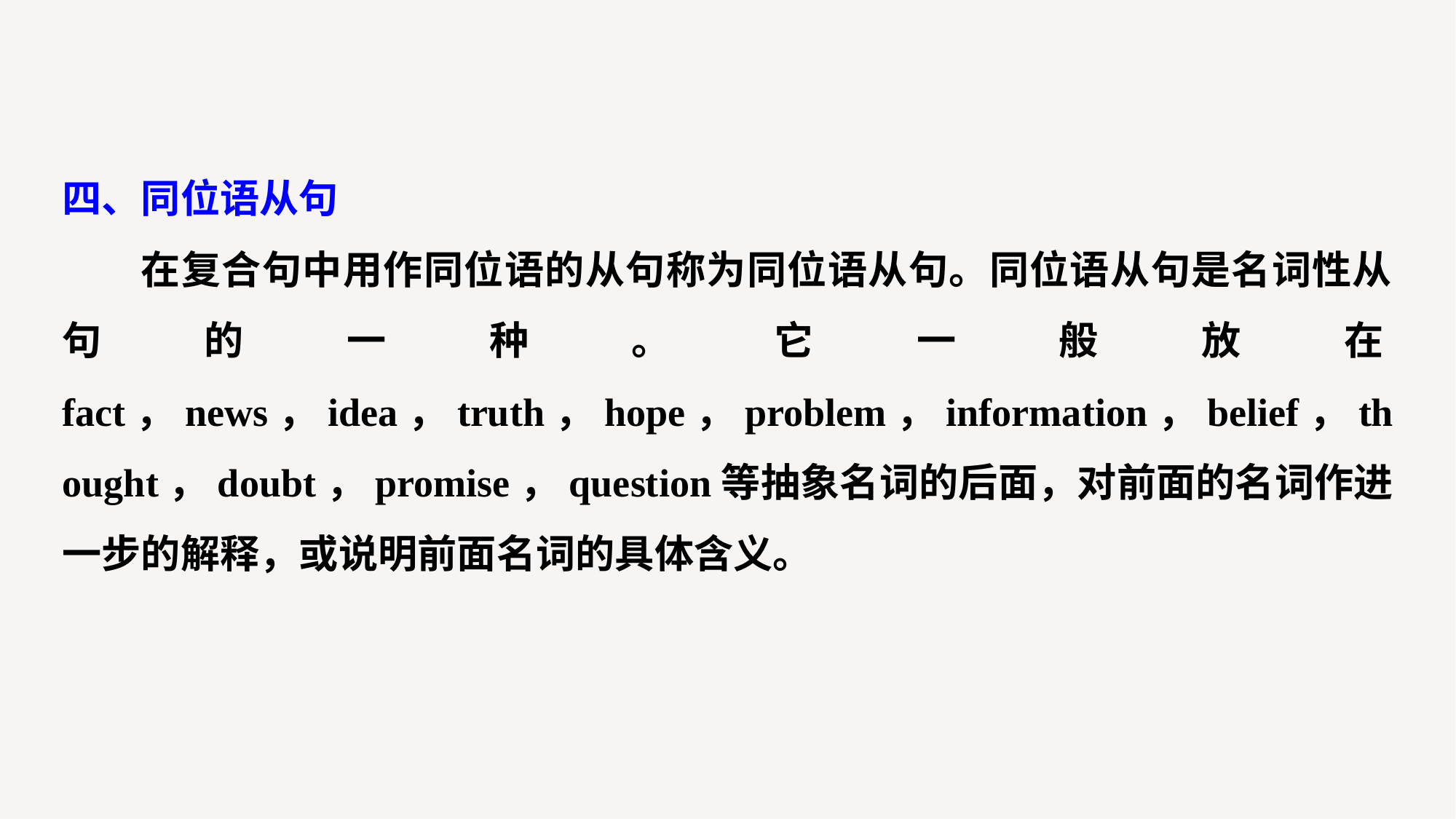

四、同位语从句
在复合句中用作同位语的从句称为同位语从句。同位语从句是名词性从句的一种。它一般放在fact，news，idea，truth，hope，problem，information，belief，thought，doubt，promise，question等抽象名词的后面，对前面的名词作进一步的解释，或说明前面名词的具体含义。